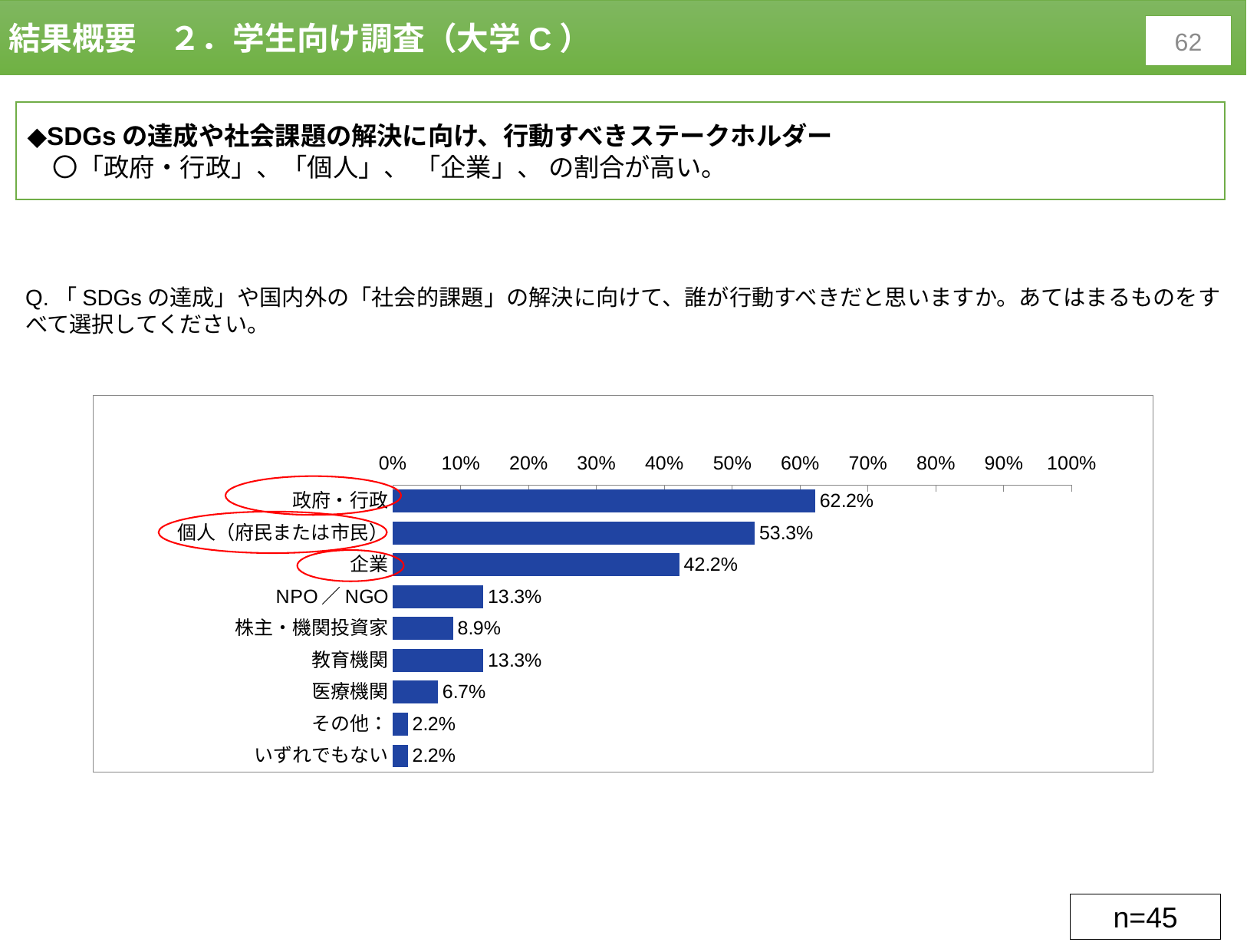

結果概要　２．学生向け調査（大学C）
62
◆SDGsの達成や社会課題の解決に向け、行動すべきステークホルダー
　〇「政府・行政」、「個人」、 「企業」、 の割合が高い。
Q.「SDGsの達成」や国内外の「社会的課題」の解決に向けて、誰が行動すべきだと思いますか。あてはまるものをすべて選択してください。

### Chart

| Category | 62.2% |
|---|---|
| 政府・行政 | 0.6222222222222222 |
| 個人（府民または市民） | 0.5333333333333333 |
| 企業 | 0.4222222222222222 |
| NPO／NGO | 0.13333333333333333 |
| 株主・機関投資家 | 0.08888888888888889 |
| 教育機関 | 0.13333333333333333 |
| 医療機関 | 0.06666666666666667 |
| その他： | 0.022222222222222223 |
| いずれでもない | 0.022222222222222223 |

n=45